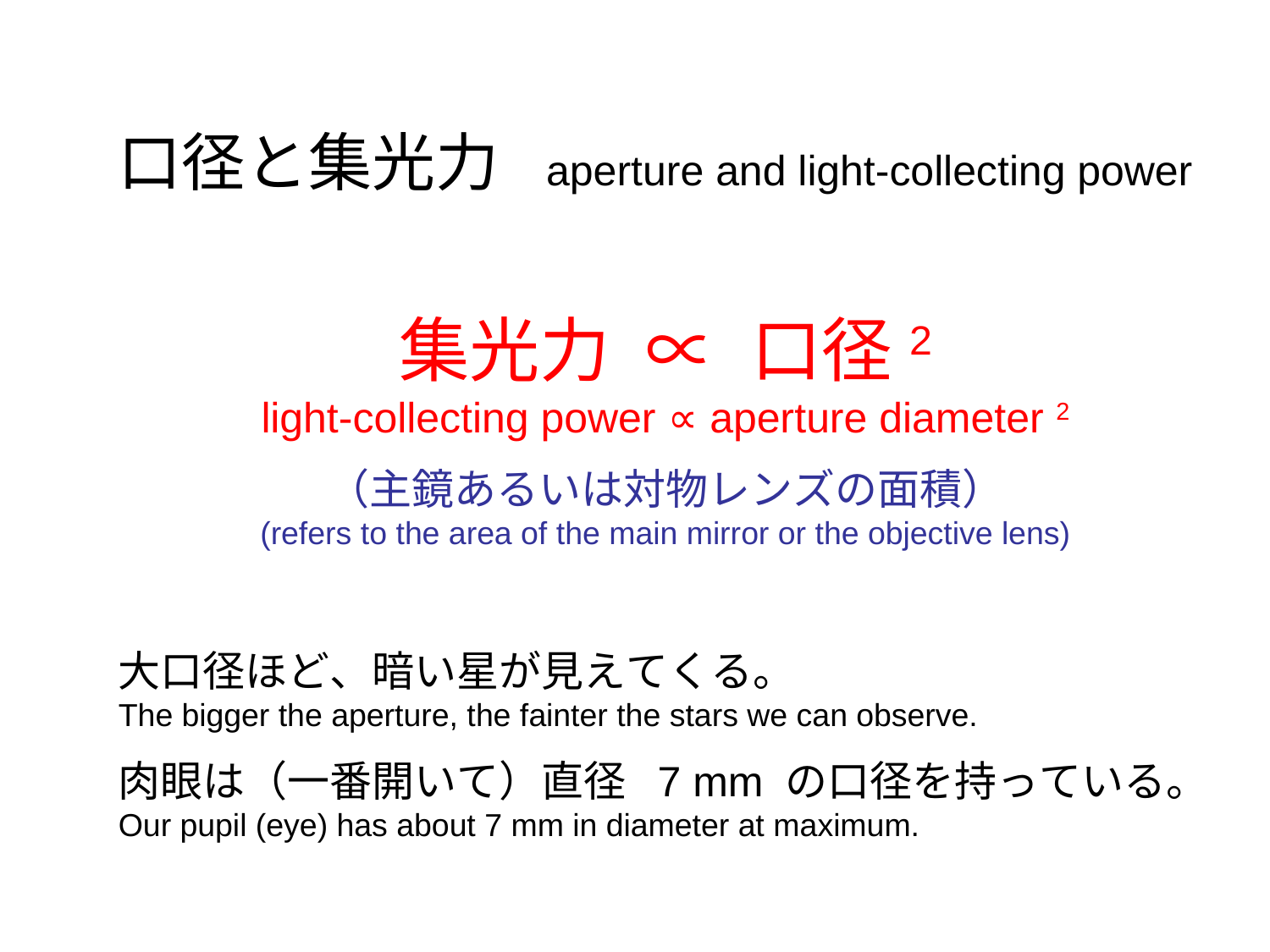

口径と集光力 aperture and light-collecting power

集光力 ∝ 口径2
light-collecting power ∝ aperture diameter 2
（主鏡あるいは対物レンズの面積）
(refers to the area of the main mirror or the objective lens)

大口径ほど、暗い星が見えてくる。
The bigger the aperture, the fainter the stars we can observe.
肉眼は（一番開いて）直径 7 mm の口径を持っている。
Our pupil (eye) has about 7 mm in diameter at maximum.